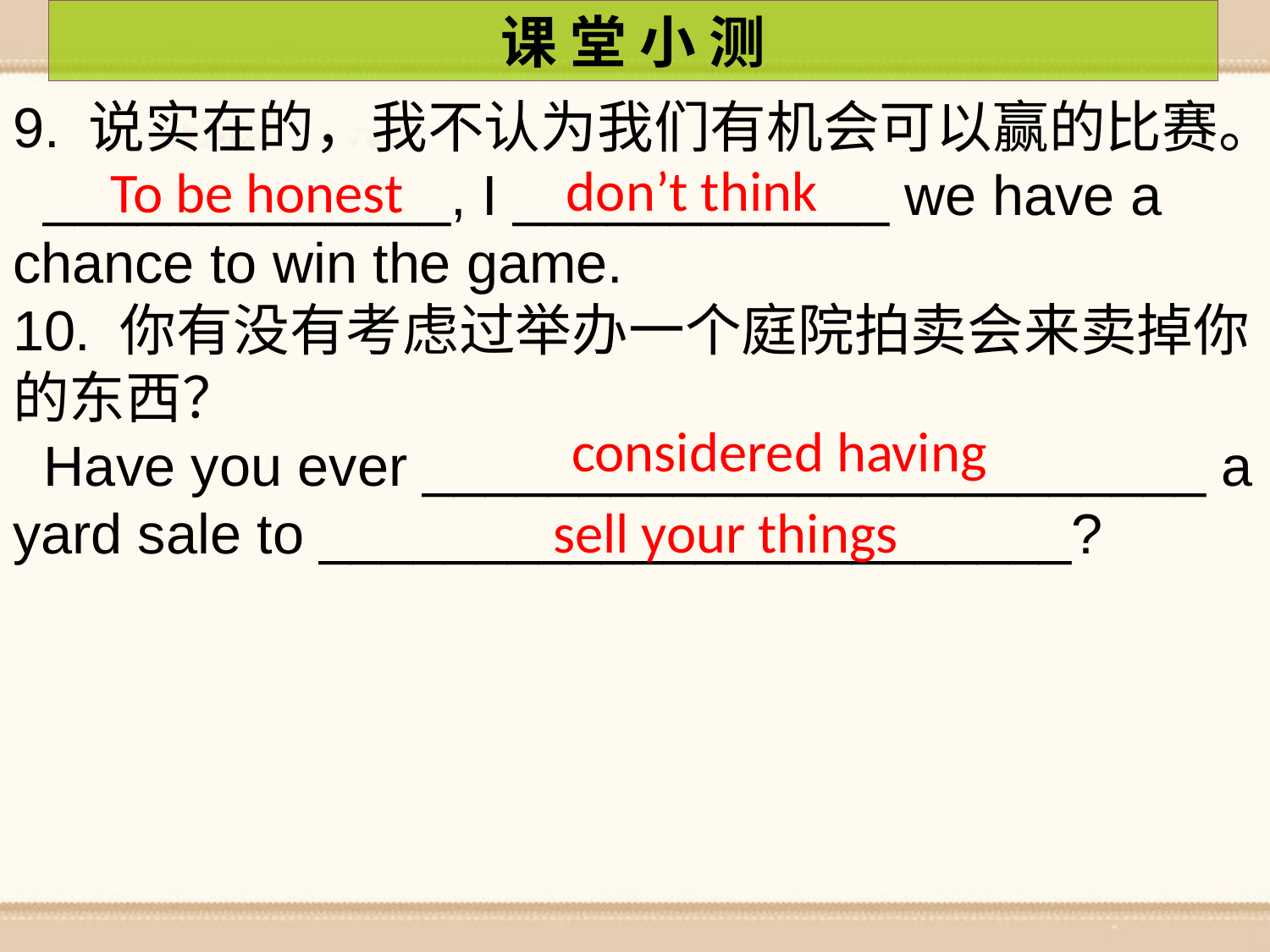

课 堂 小 测
9. 说实在的，我不认为我们有机会可以赢的比赛。
  _____________, I ____________ we have a chance to win the game.
10. 你有没有考虑过举办一个庭院拍卖会来卖掉你的东西？
  Have you ever _________________________ a yard sale to ________________________?
don’t think
To be honest
 considered having
sell your things